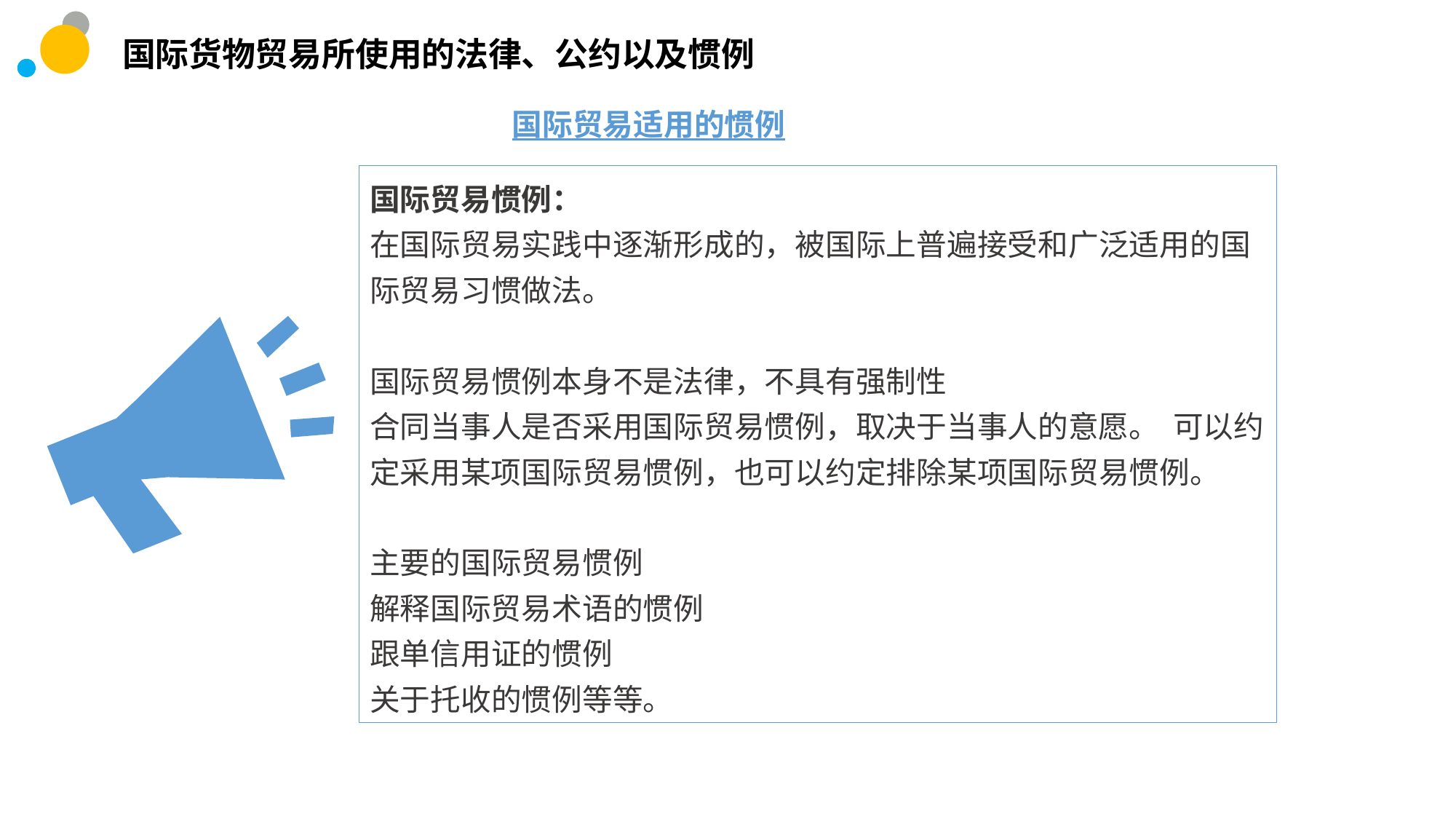

国际货物贸易所使用的法律、公约以及惯例
国际贸易适用的惯例
国际贸易惯例：
在国际贸易实践中逐渐形成的，被国际上普遍接受和广泛适用的国际贸易习惯做法。

国际贸易惯例本身不是法律，不具有强制性
合同当事人是否采用国际贸易惯例，取决于当事人的意愿。  可以约定采用某项国际贸易惯例，也可以约定排除某项国际贸易惯例。

主要的国际贸易惯例
解释国际贸易术语的惯例
跟单信用证的惯例
关于托收的惯例等等。